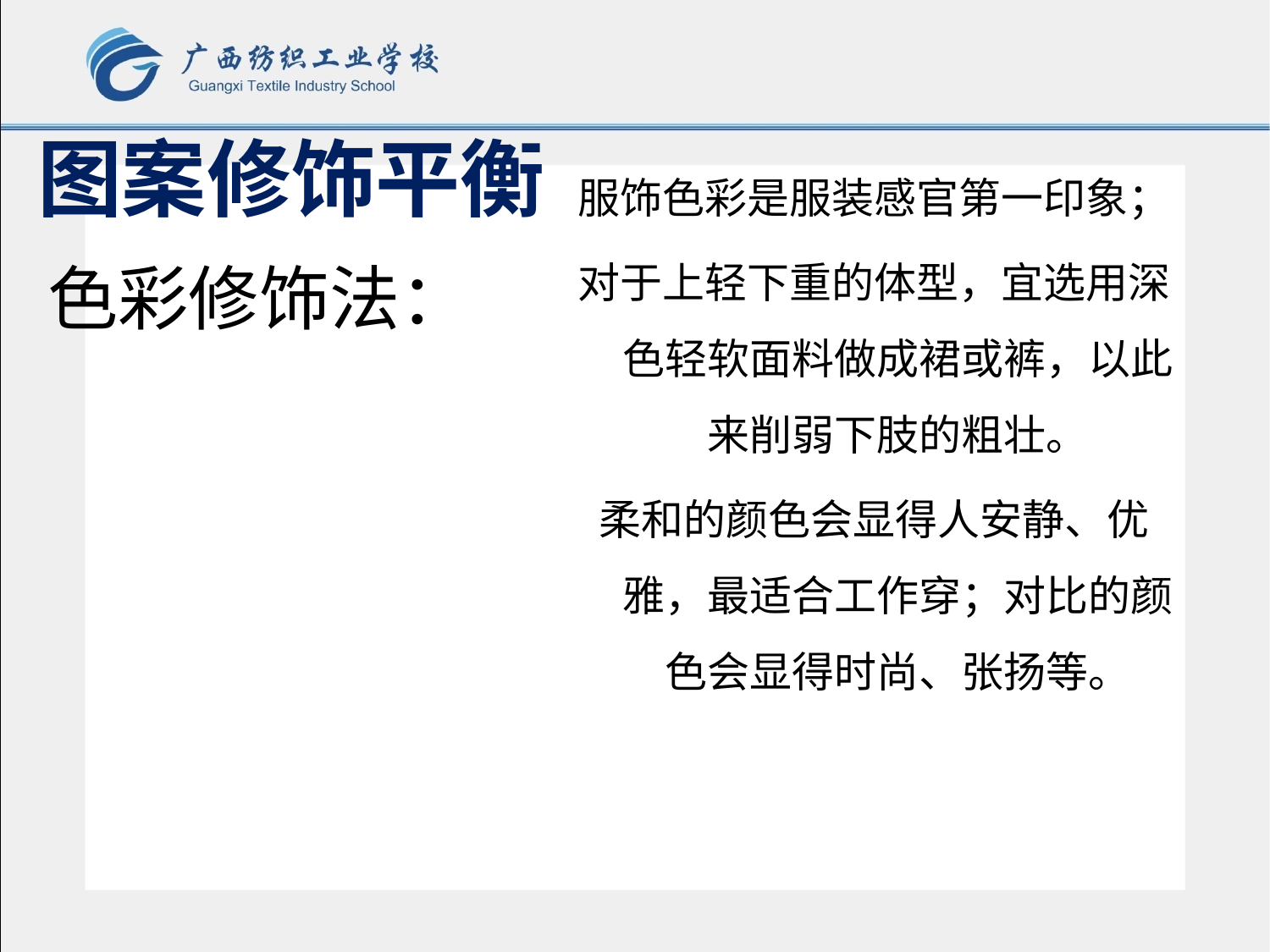

# 图案修饰平衡
服饰色彩是服装感官第一印象；
对于上轻下重的体型，宜选用深色轻软面料做成裙或裤，以此来削弱下肢的粗壮。
柔和的颜色会显得人安静、优雅，最适合工作穿；对比的颜色会显得时尚、张扬等。
色彩修饰法：